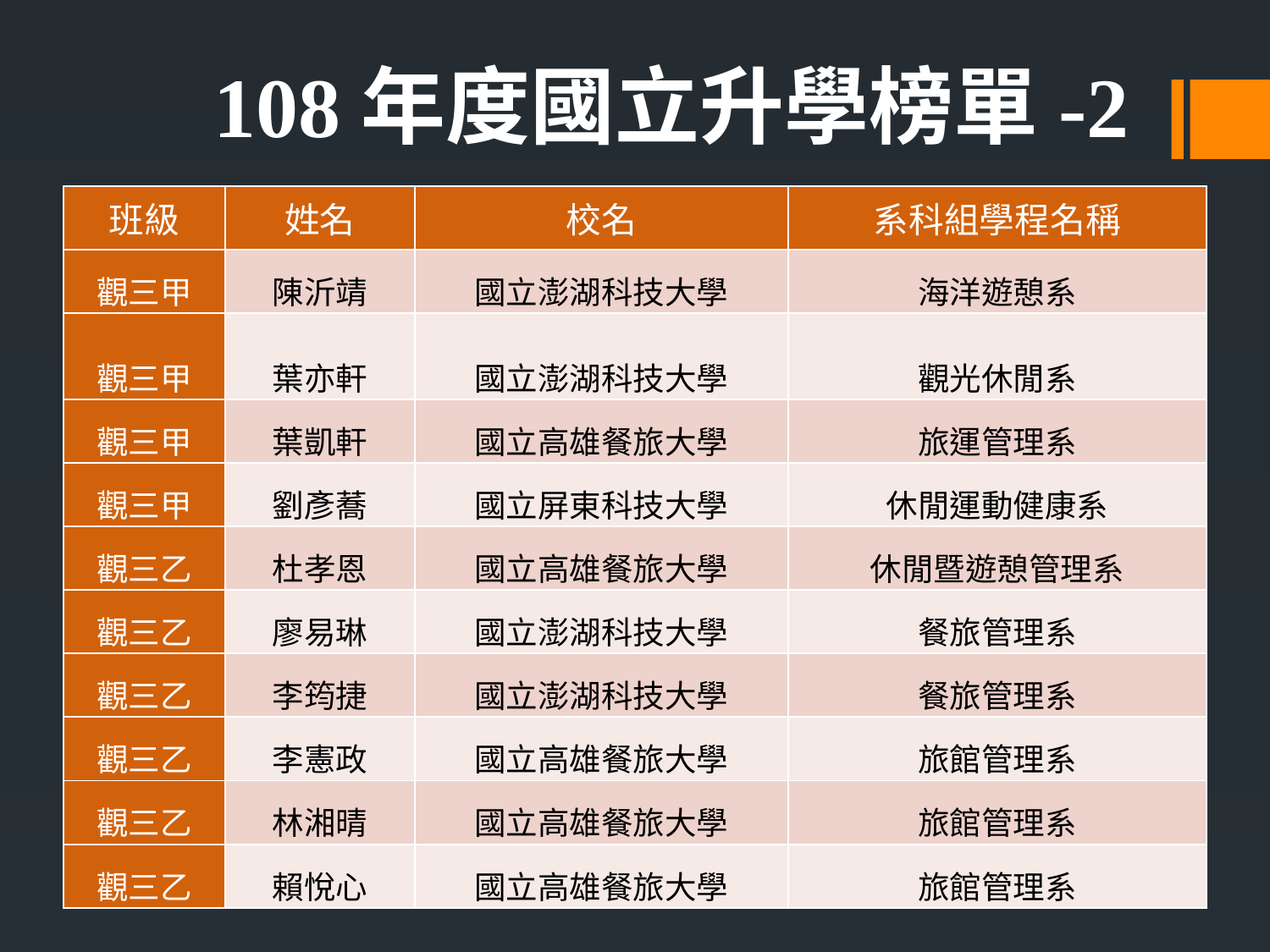

108年度國立升學榜單-2
| 班級 | 姓名 | 校名 | 系科組學程名稱 |
| --- | --- | --- | --- |
| 觀三甲 | 陳沂靖 | 國立澎湖科技大學 | 海洋遊憩系 |
| 觀三甲 | 葉亦軒 | 國立澎湖科技大學 | 觀光休閒系 |
| 觀三甲 | 葉凱軒 | 國立高雄餐旅大學 | 旅運管理系 |
| 觀三甲 | 劉彥蕎 | 國立屏東科技大學 | 休閒運動健康系 |
| 觀三乙 | 杜孝恩 | 國立高雄餐旅大學 | 休閒暨遊憩管理系 |
| 觀三乙 | 廖易琳 | 國立澎湖科技大學 | 餐旅管理系 |
| 觀三乙 | 李筠捷 | 國立澎湖科技大學 | 餐旅管理系 |
| 觀三乙 | 李憲政 | 國立高雄餐旅大學 | 旅館管理系 |
| 觀三乙 | 林湘晴 | 國立高雄餐旅大學 | 旅館管理系 |
| 觀三乙 | 賴悅心 | 國立高雄餐旅大學 | 旅館管理系 |